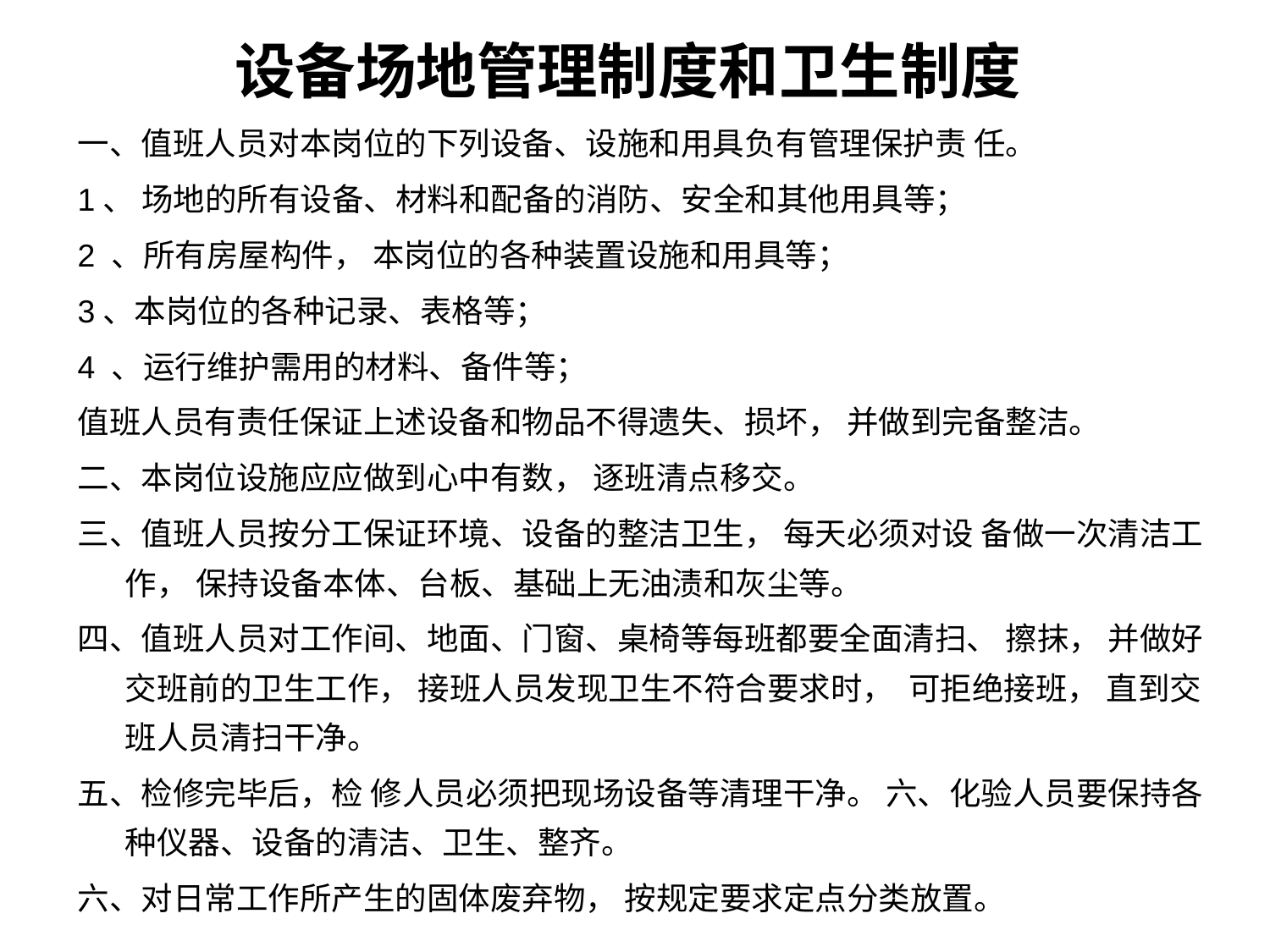

# 设备场地管理制度和卫生制度
一、值班人员对本岗位的下列设备、设施和用具负有管理保护责 任。
1、 场地的所有设备、材料和配备的消防、安全和其他用具等；
2 、所有房屋构件， 本岗位的各种装置设施和用具等；
3、本岗位的各种记录、表格等；
4 、运行维护需用的材料、备件等；
值班人员有责任保证上述设备和物品不得遗失、损坏， 并做到完备整洁。
二、本岗位设施应应做到心中有数， 逐班清点移交。
三、值班人员按分工保证环境、设备的整洁卫生， 每天必须对设 备做一次清洁工作， 保持设备本体、台板、基础上无油渍和灰尘等。
四、值班人员对工作间、地面、门窗、桌椅等每班都要全面清扫、 擦抹， 并做好交班前的卫生工作， 接班人员发现卫生不符合要求时，  可拒绝接班， 直到交班人员清扫干净。
五、检修完毕后，检 修人员必须把现场设备等清理干净。 六、化验人员要保持各种仪器、设备的清洁、卫生、整齐。
六、对日常工作所产生的固体废弃物， 按规定要求定点分类放置。